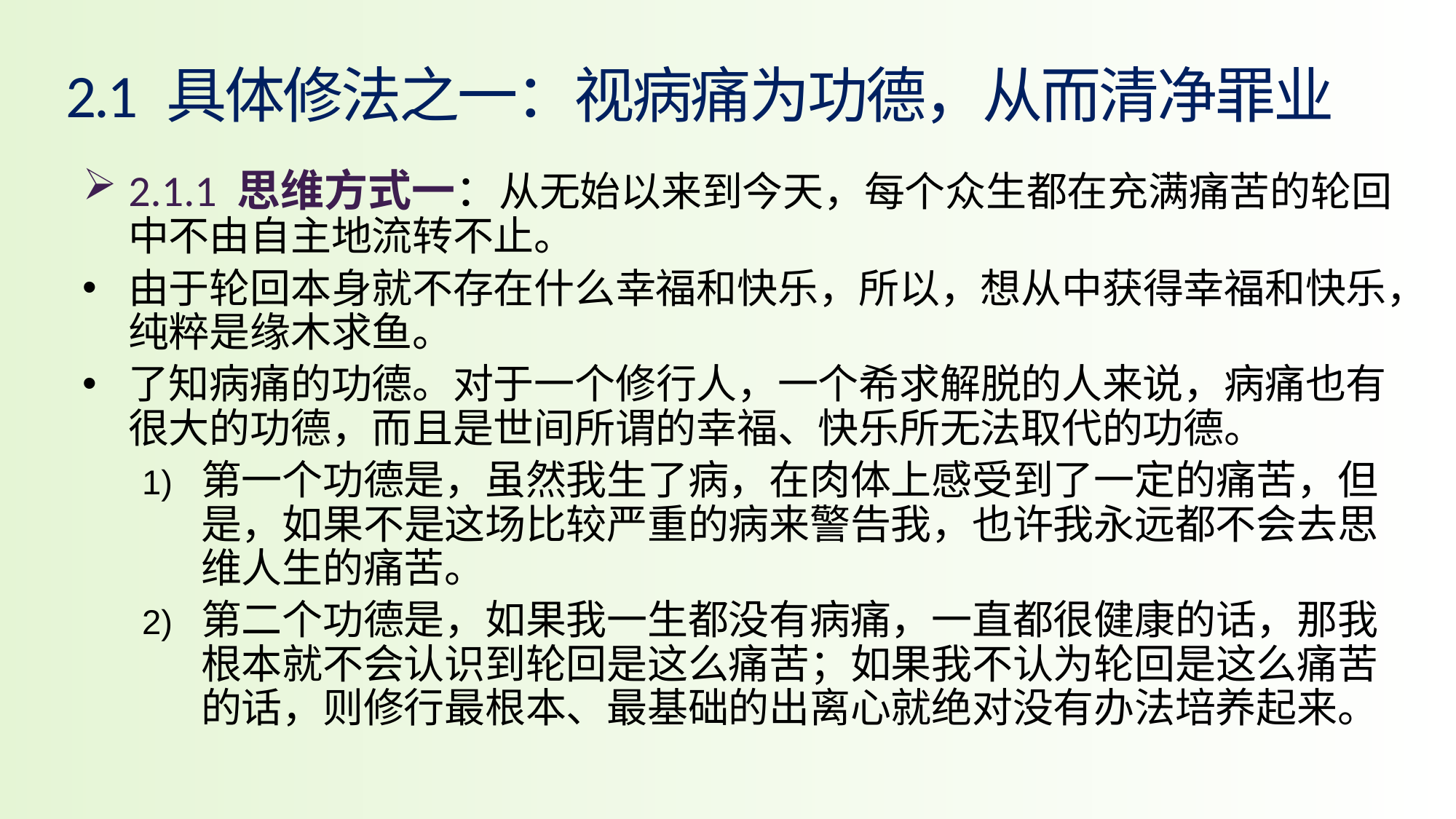

# 2.1 具体修法之一：视病痛为功德，从而清净罪业
2.1.1 思维方式一：从无始以来到今天，每个众生都在充满痛苦的轮回中不由自主地流转不止。
由于轮回本身就不存在什么幸福和快乐，所以，想从中获得幸福和快乐，纯粹是缘木求鱼。
了知病痛的功德。对于一个修行人，一个希求解脱的人来说，病痛也有很大的功德，而且是世间所谓的幸福、快乐所无法取代的功德。
第一个功德是，虽然我生了病，在肉体上感受到了一定的痛苦，但是，如果不是这场比较严重的病来警告我，也许我永远都不会去思维人生的痛苦。
第二个功德是，如果我一生都没有病痛，一直都很健康的话，那我根本就不会认识到轮回是这么痛苦；如果我不认为轮回是这么痛苦的话，则修行最根本、最基础的出离心就绝对没有办法培养起来。